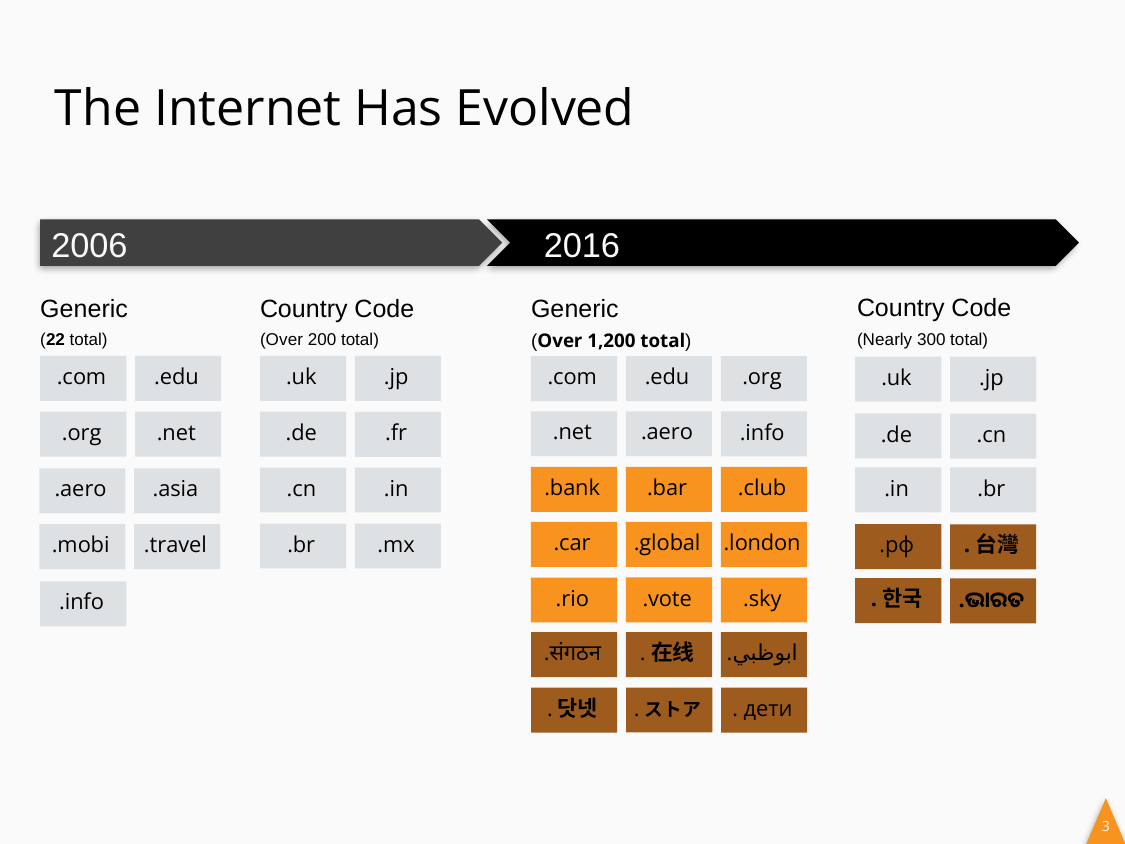

# The Internet Has Evolved
2006
2016

Country Code
(Nearly 300 total)
Generic
(22 total)
Country Code
(Over 200 total)
Generic
(Over 1,200 total)
.com
.edu
.uk
.jp
.com
.edu
.org
.uk
.jp
.net
.aero
.info
.org
.net
.de
.fr
.de
.cn
.bank
.bar
.club
.in
.br
.cn
.in
.aero
.asia
.car
.global
.london
.br
.mx
.mobi
.travel
.рф
.台灣
.vote
.rio
.sky
.한국
.ଭାରତ
.info
.संगठन
.在线
.ابوظبي
.ストア
.닷넷
. дети